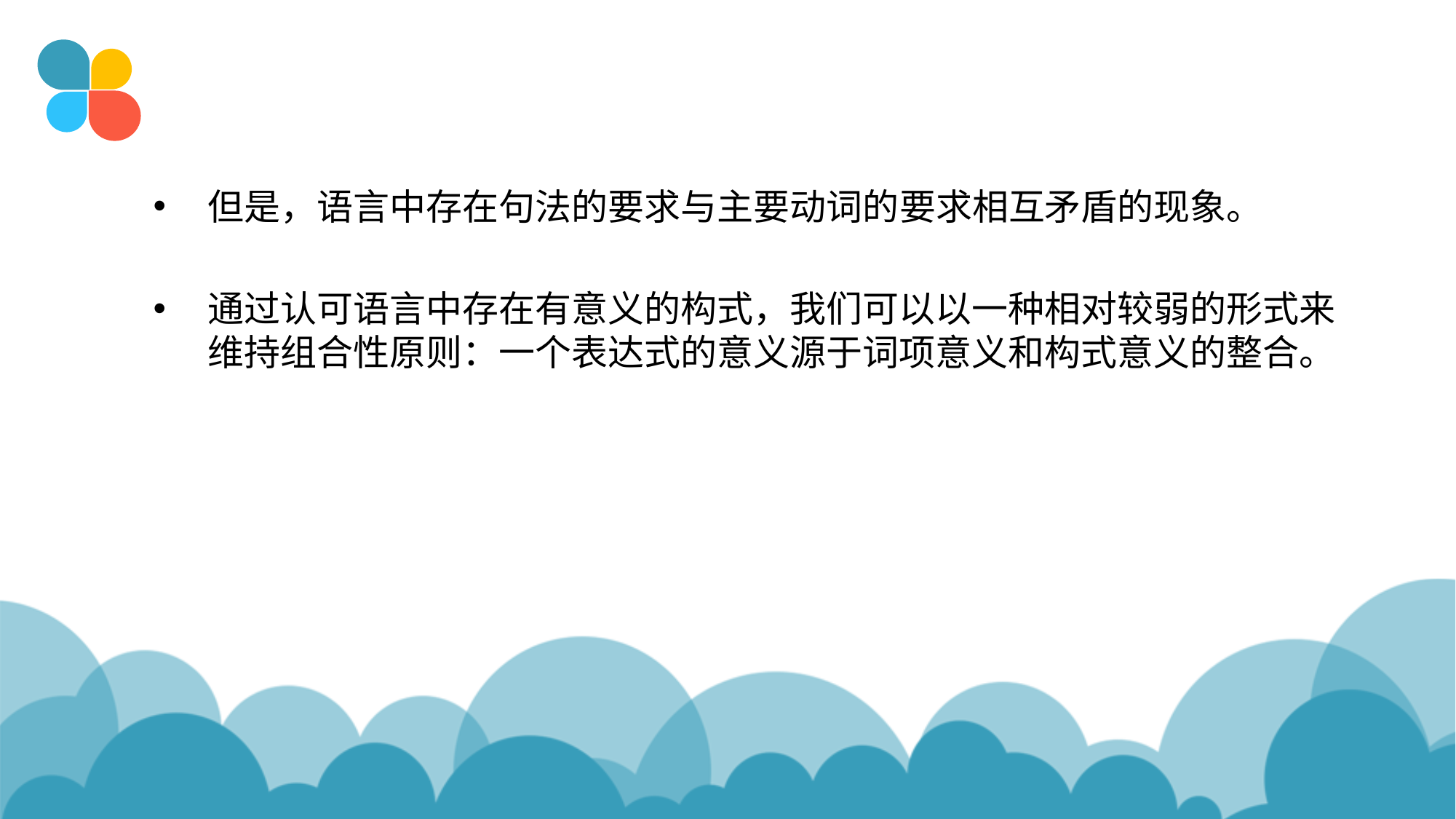

#
但是，语言中存在句法的要求与主要动词的要求相互矛盾的现象。

通过认可语言中存在有意义的构式，我们可以以一种相对较弱的形式来维持组合性原则：一个表达式的意义源于词项意义和构式意义的整合。